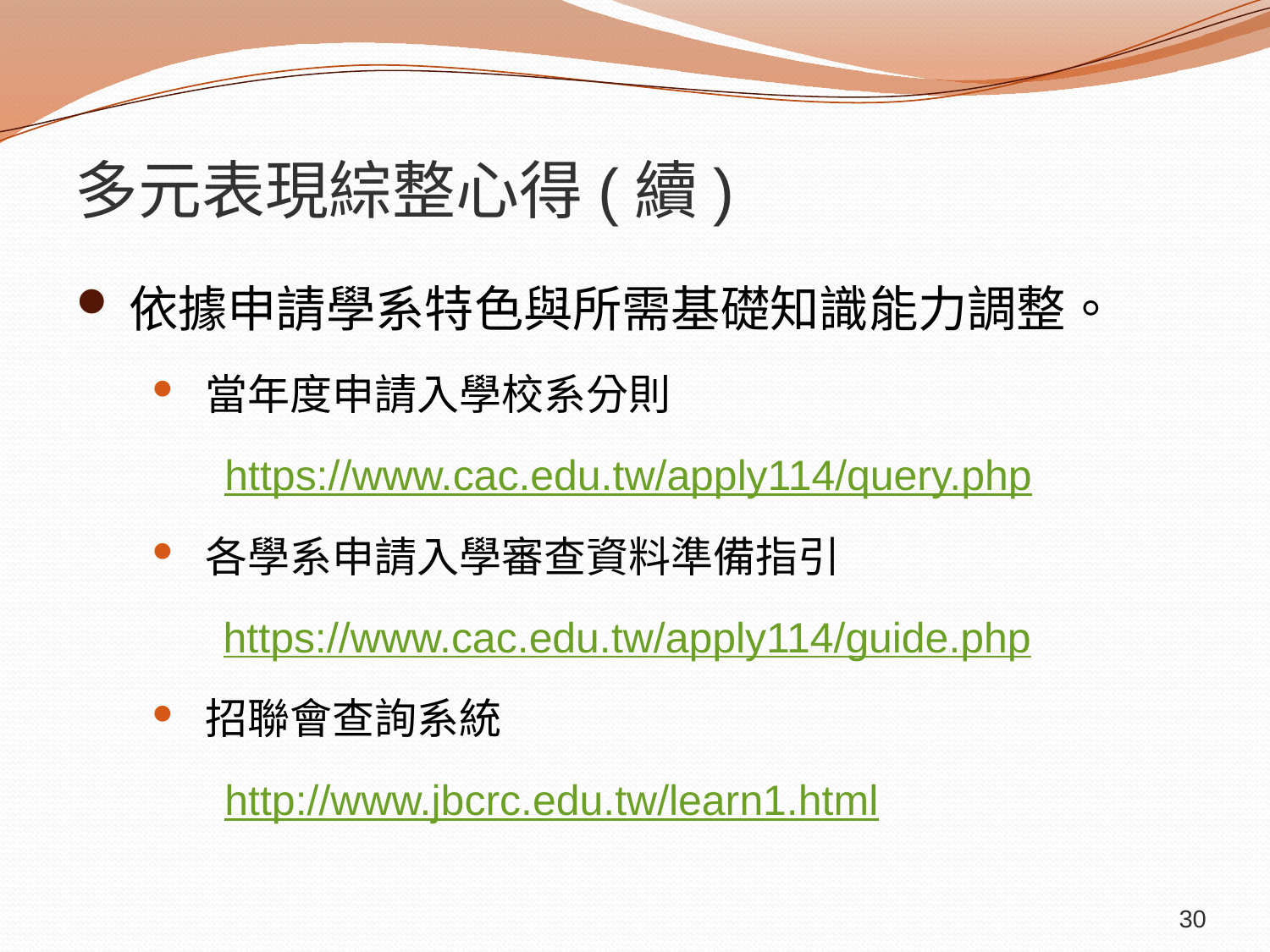

# 多元表現綜整心得(續)
依據申請學系特色與所需基礎知識能力調整。
當年度申請入學校系分則
 https://www.cac.edu.tw/apply114/query.php
各學系申請入學審查資料準備指引
      https://www.cac.edu.tw/apply114/guide.php
招聯會查詢系統
 http://www.jbcrc.edu.tw/learn1.html

30